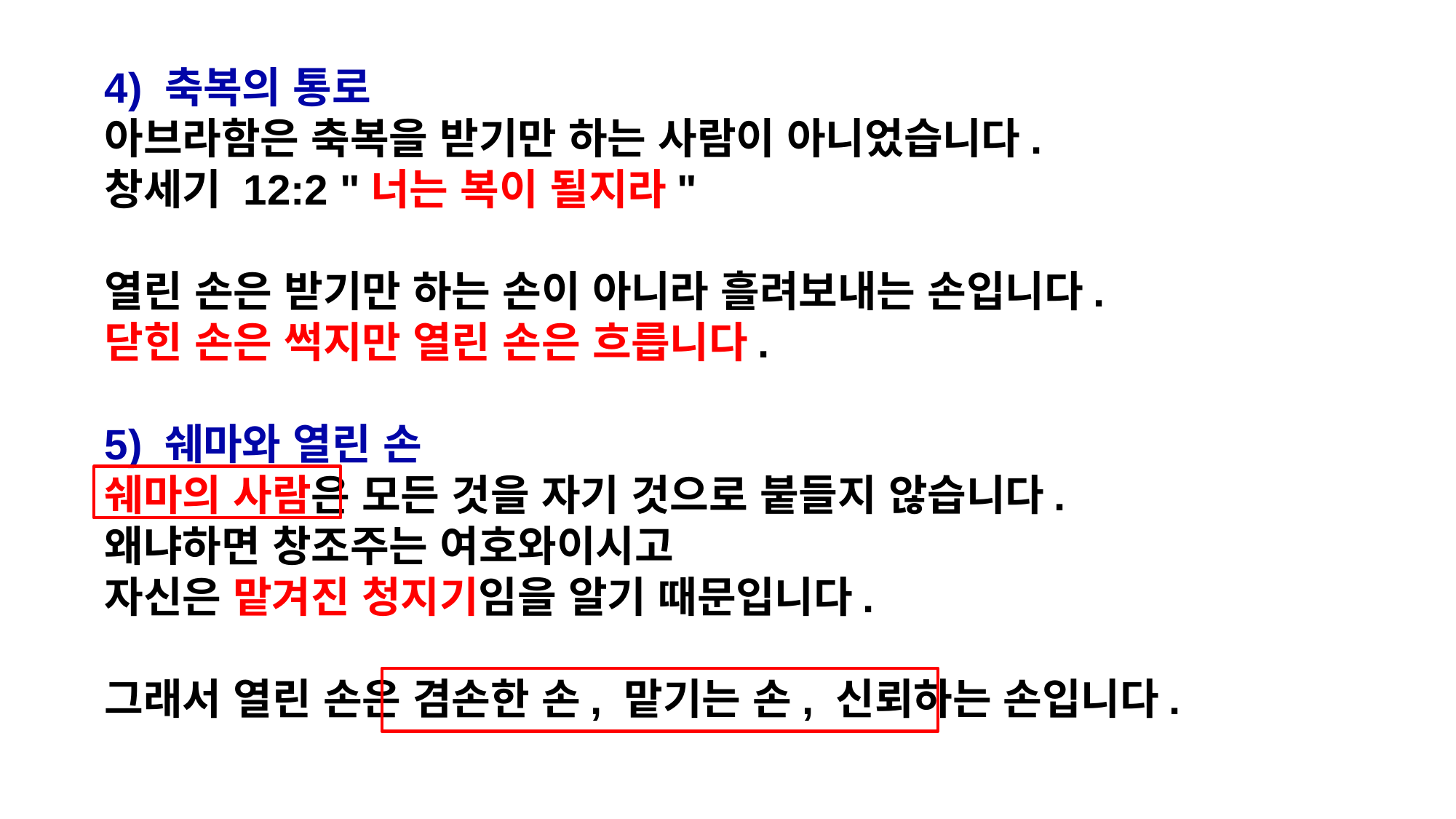

4) 축복의 통로
아브라함은 축복을 받기만 하는 사람이 아니었습니다.
창세기 12:2 "너는 복이 될지라"

열린 손은 받기만 하는 손이 아니라 흘려보내는 손입니다.
닫힌 손은 썩지만 열린 손은 흐릅니다.

5) 쉐마와 열린 손
쉐마의 사람은 모든 것을 자기 것으로 붙들지 않습니다.
왜냐하면 창조주는 여호와이시고
자신은 맡겨진 청지기임을 알기 때문입니다.

그래서 열린 손은 겸손한 손, 맡기는 손, 신뢰하는 손입니다.